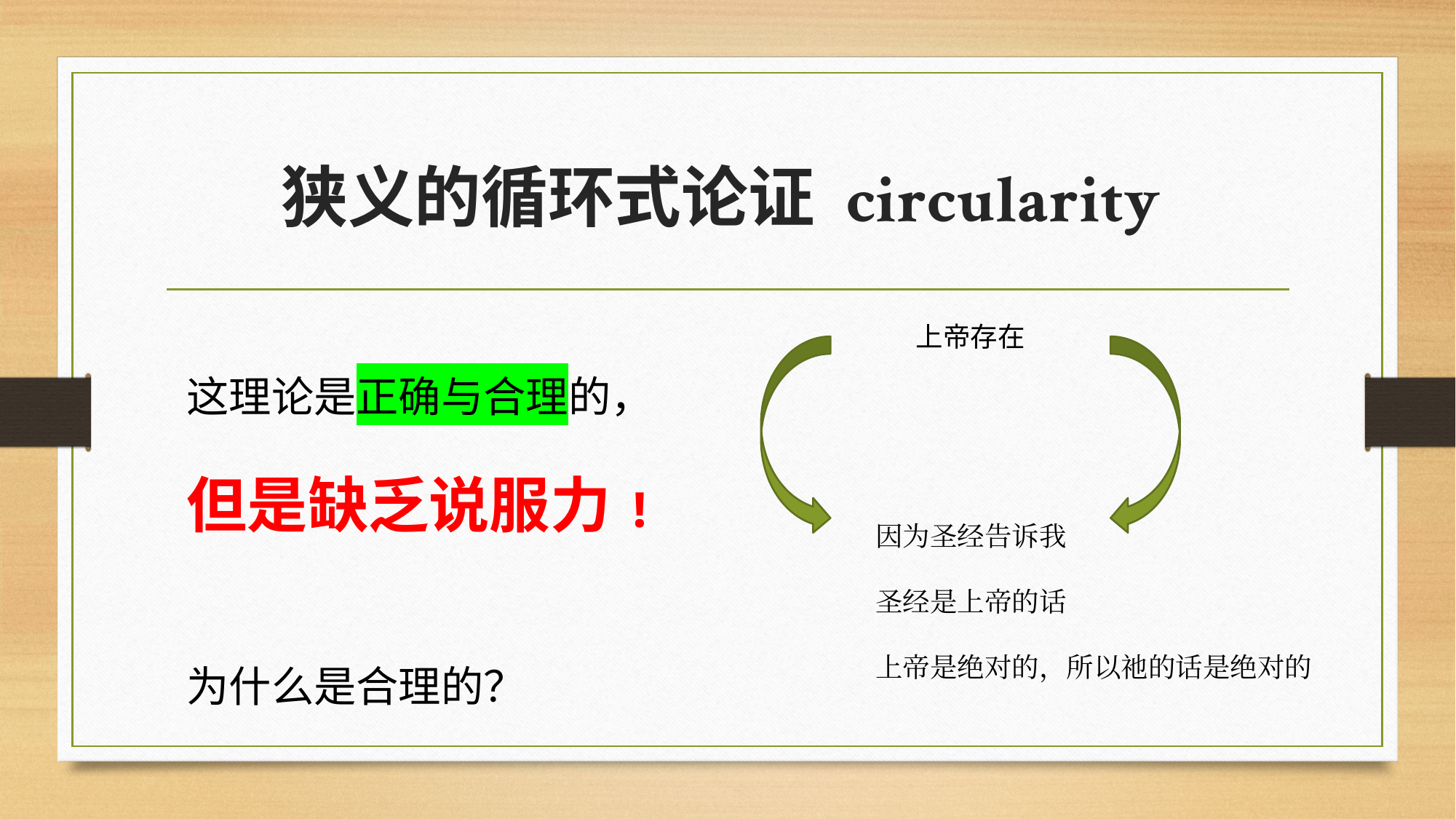

# 狭义的循环式论证 circularity
上帝存在
这理论是正确与合理的，
但是缺乏说服力!

为什么是合理的？

因为圣经告诉我

圣经是上帝的话

上帝是绝对的，所以祂的话是绝对的